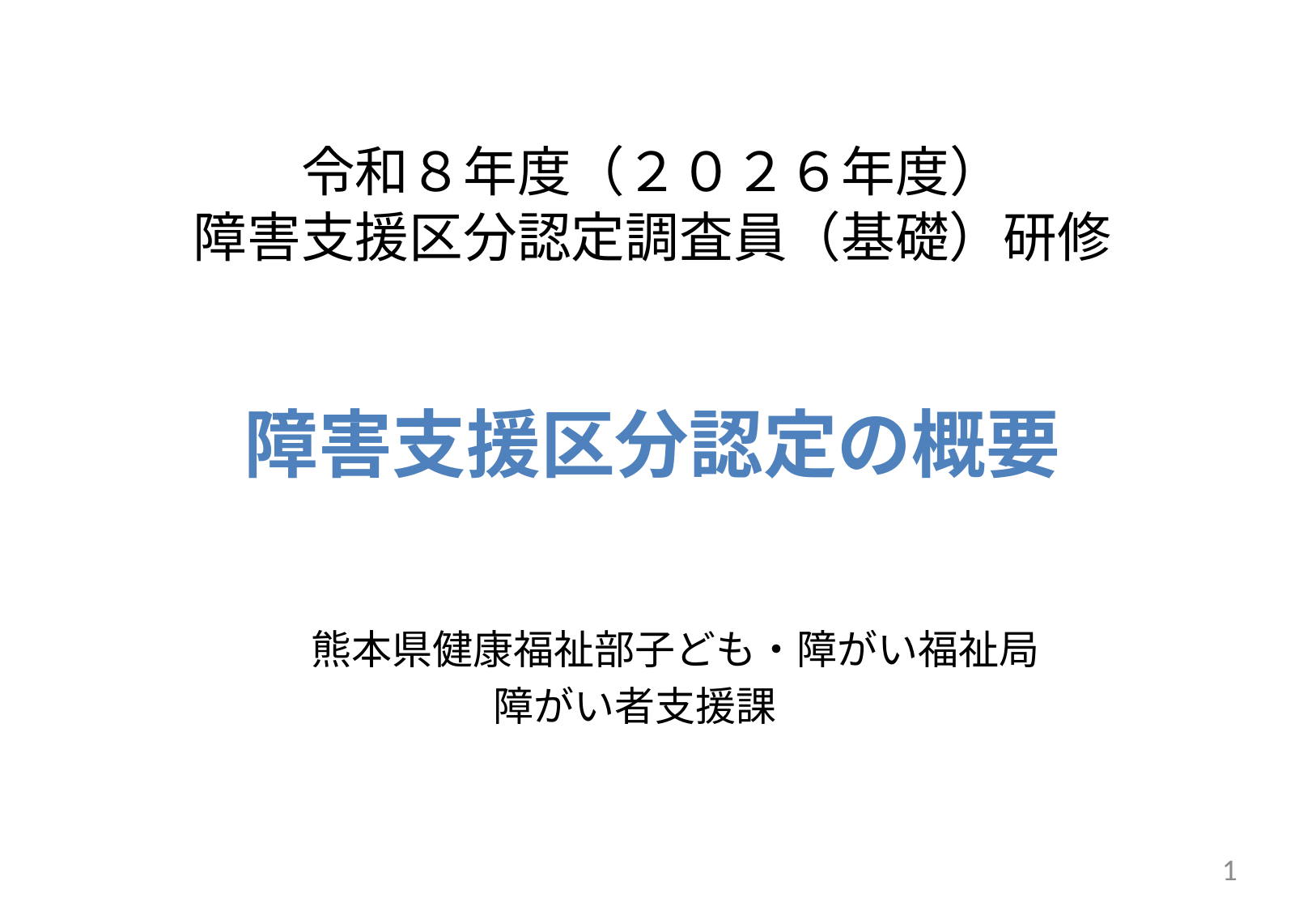

令和８年度（２０２６年度）
障害支援区分認定調査員（基礎）研修

障害支援区分認定の概要
熊本県健康福祉部子ども・障がい福祉局
障がい者支援課
1